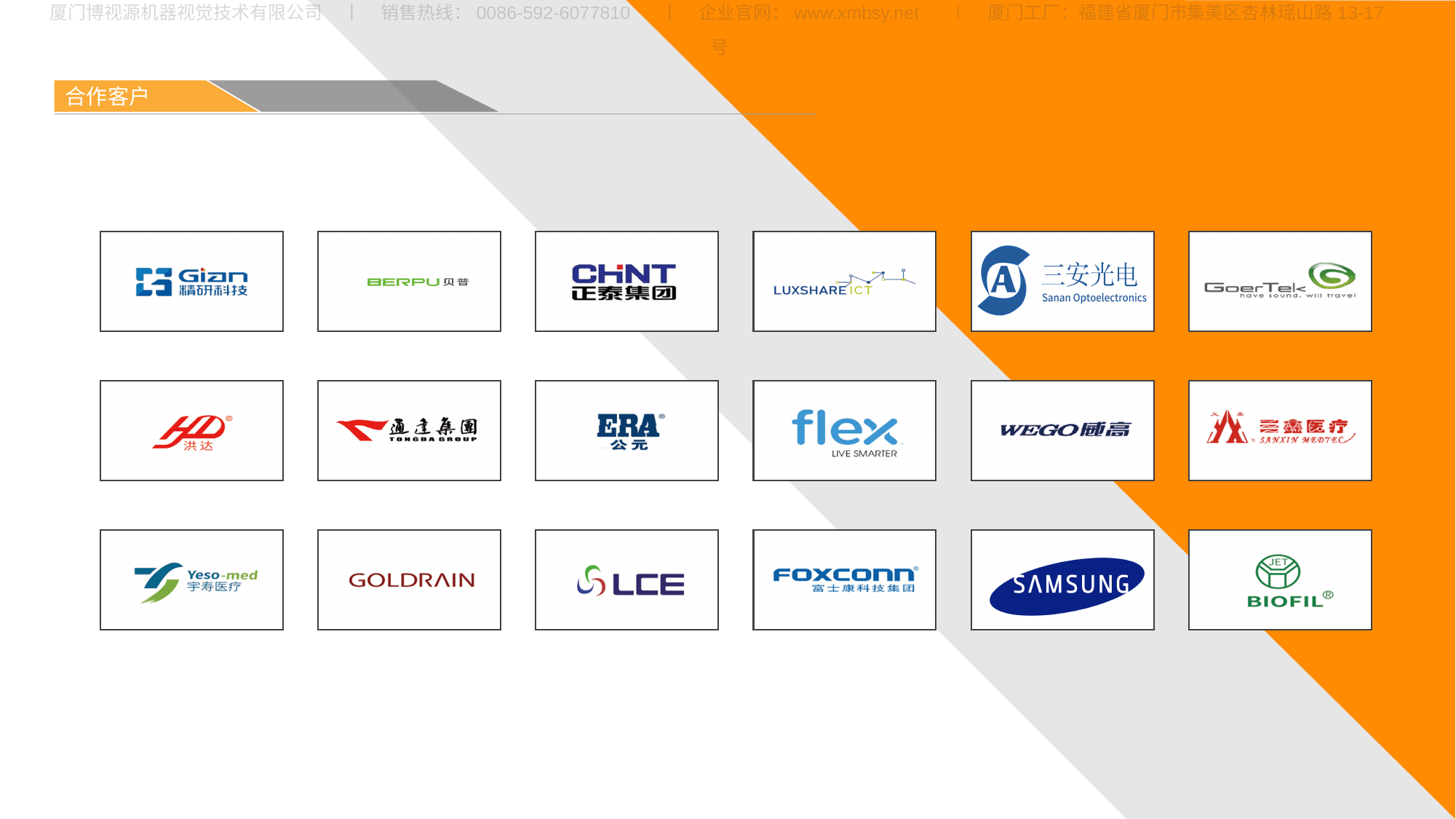

厦门博视源机器视觉技术有限公司     丨     销售热线：0086-592-6077810     丨     企业官网：www.xmbsy.net     丨     厦门工厂：福建省厦门市集美区杏林瑶山路13-17号

合作客户